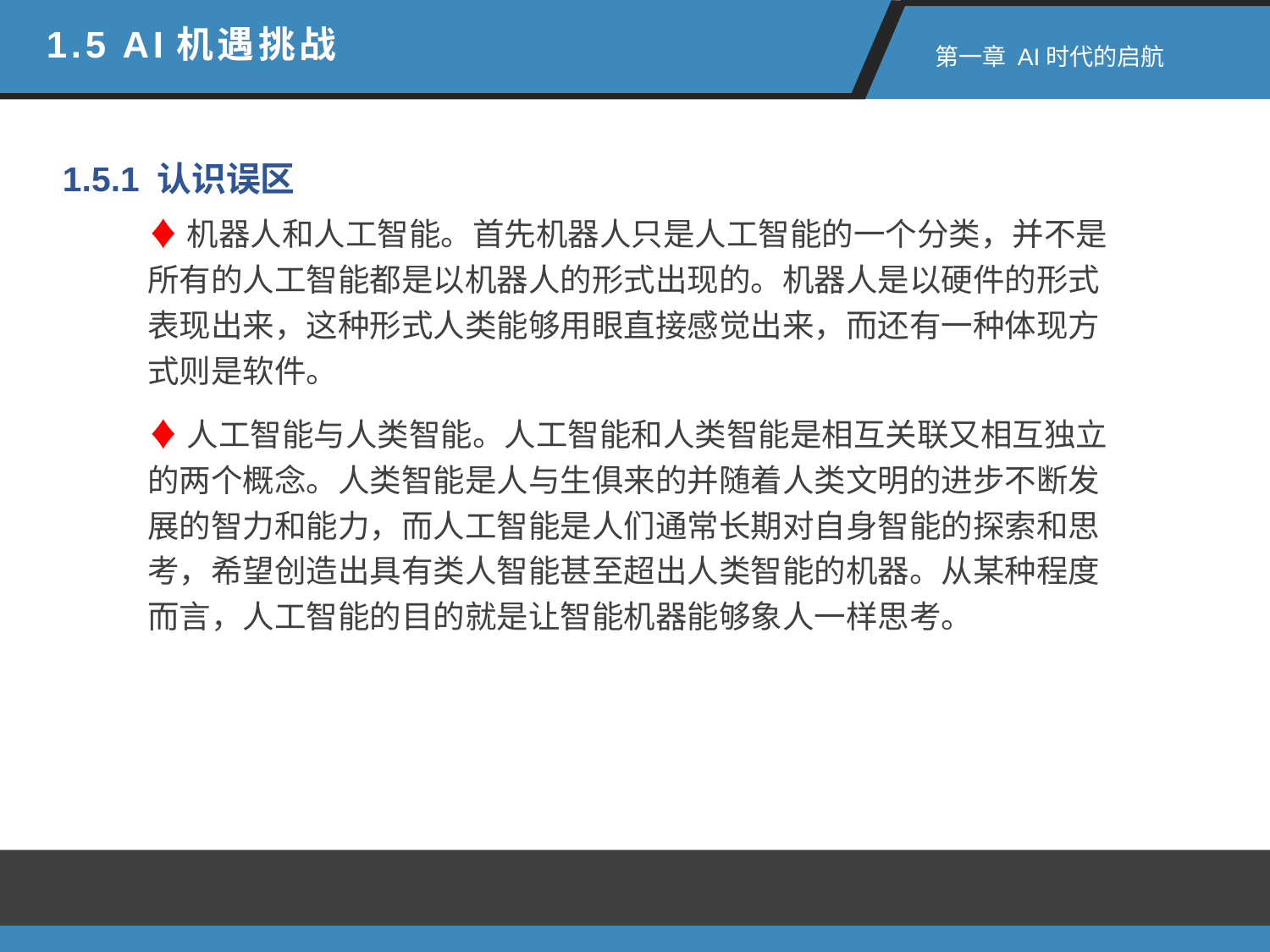

1.5 AI机遇挑战
  第一章 AI时代的启航
1.5.1 认识误区
♦机器人和人工智能。首先机器人只是人工智能的一个分类，并不是所有的人工智能都是以机器人的形式出现的。机器人是以硬件的形式表现出来，这种形式人类能够用眼直接感觉出来，而还有一种体现方式则是软件。
♦人工智能与人类智能。人工智能和人类智能是相互关联又相互独立的两个概念。人类智能是人与生俱来的并随着人类文明的进步不断发展的智力和能力，而人工智能是人们通常长期对自身智能的探索和思考，希望创造出具有类人智能甚至超出人类智能的机器。从某种程度而言，人工智能的目的就是让智能机器能够象人一样思考。